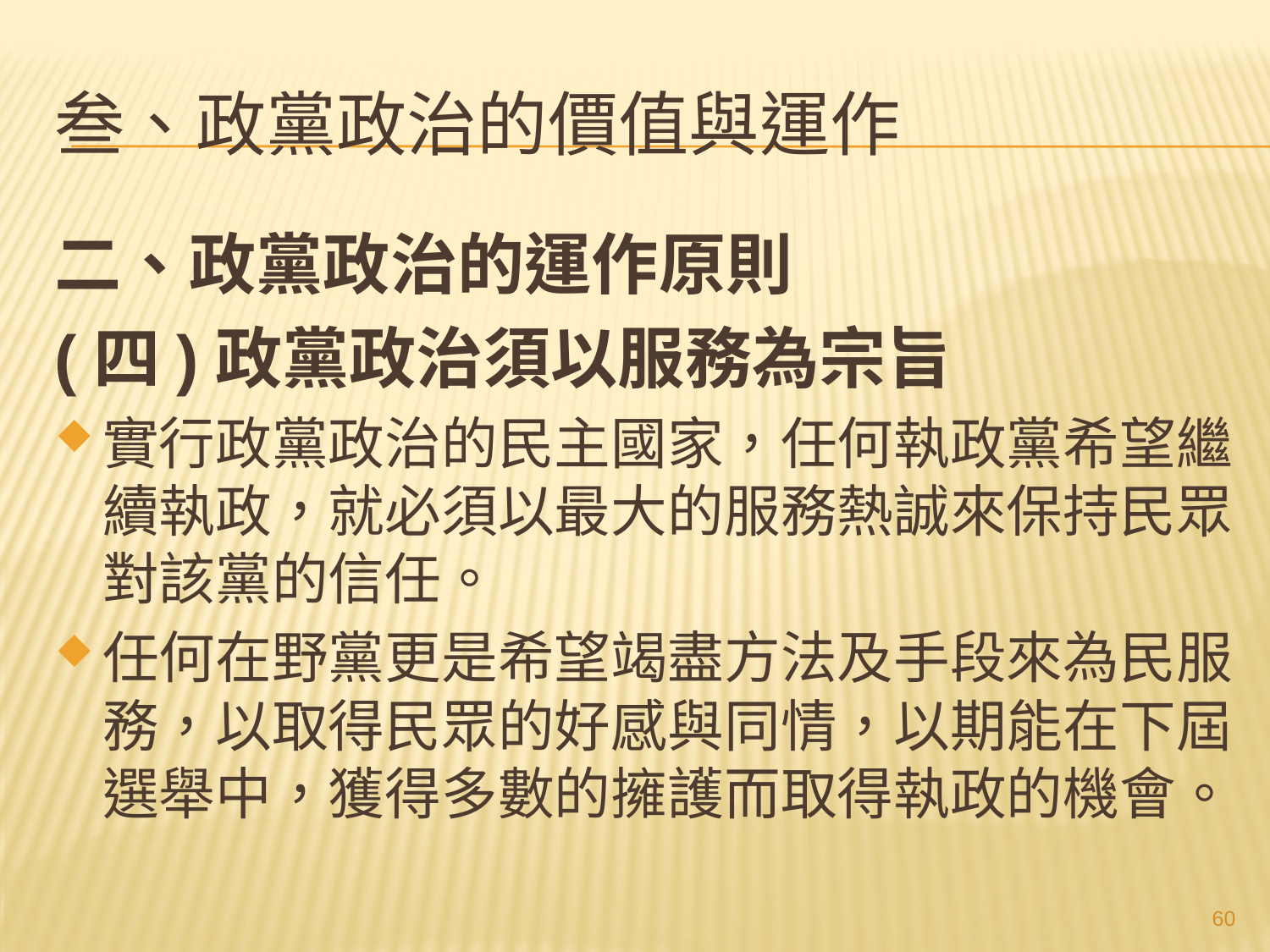

# 叁、政黨政治的價值與運作
二、政黨政治的運作原則
(四)政黨政治須以服務為宗旨
實行政黨政治的民主國家，任何執政黨希望繼續執政，就必須以最大的服務熱誠來保持民眾對該黨的信任。
任何在野黨更是希望竭盡方法及手段來為民服務，以取得民眾的好感與同情，以期能在下屆選舉中，獲得多數的擁護而取得執政的機會。
60